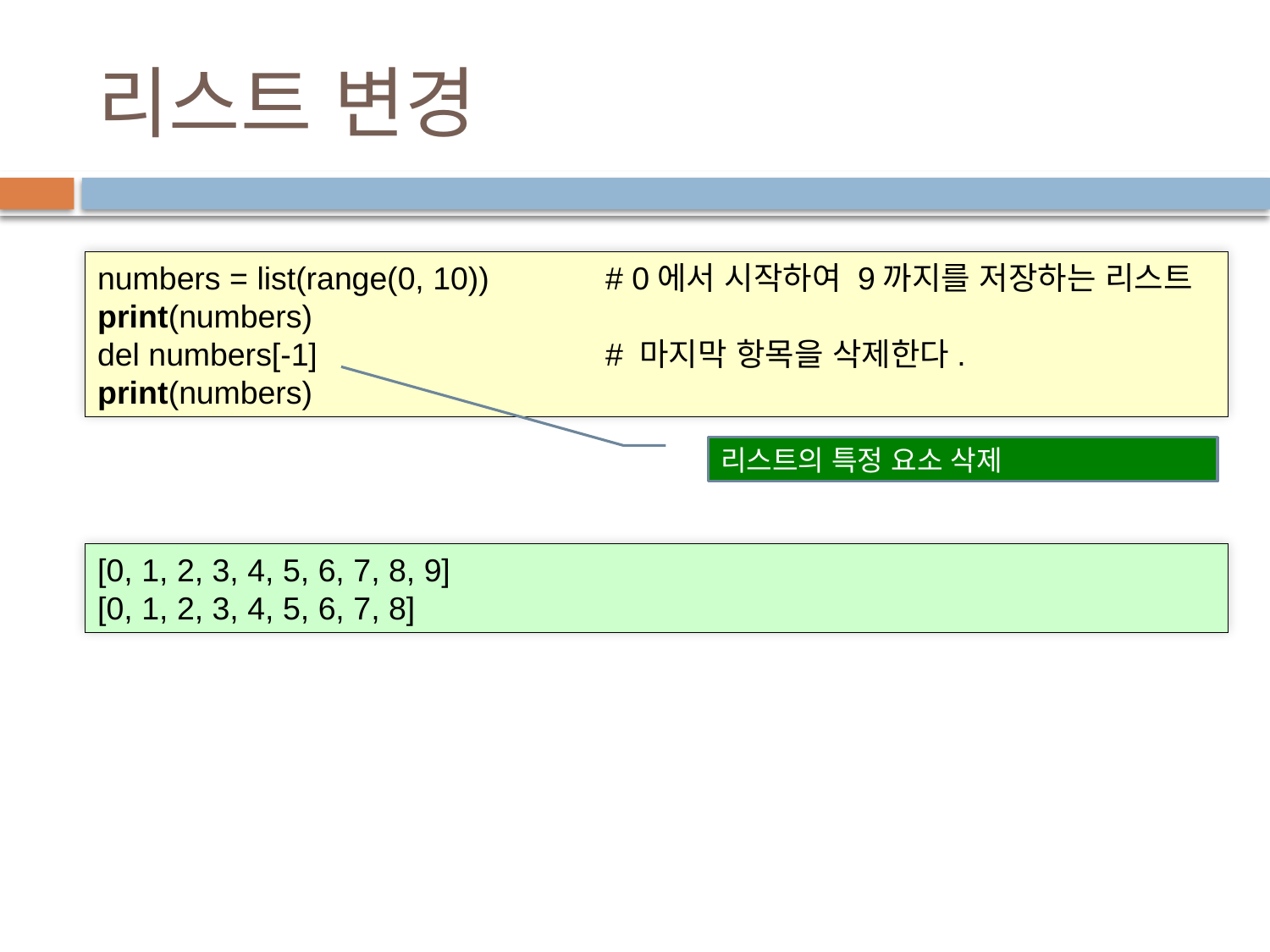

# 리스트 변경
numbers = list(range(0, 10))	# 0에서 시작하여 9까지를 저장하는 리스트
print(numbers)
del numbers[-1]			# 마지막 항목을 삭제한다.
print(numbers)
리스트의 특정 요소 삭제
[0, 1, 2, 3, 4, 5, 6, 7, 8, 9]
[0, 1, 2, 3, 4, 5, 6, 7, 8]